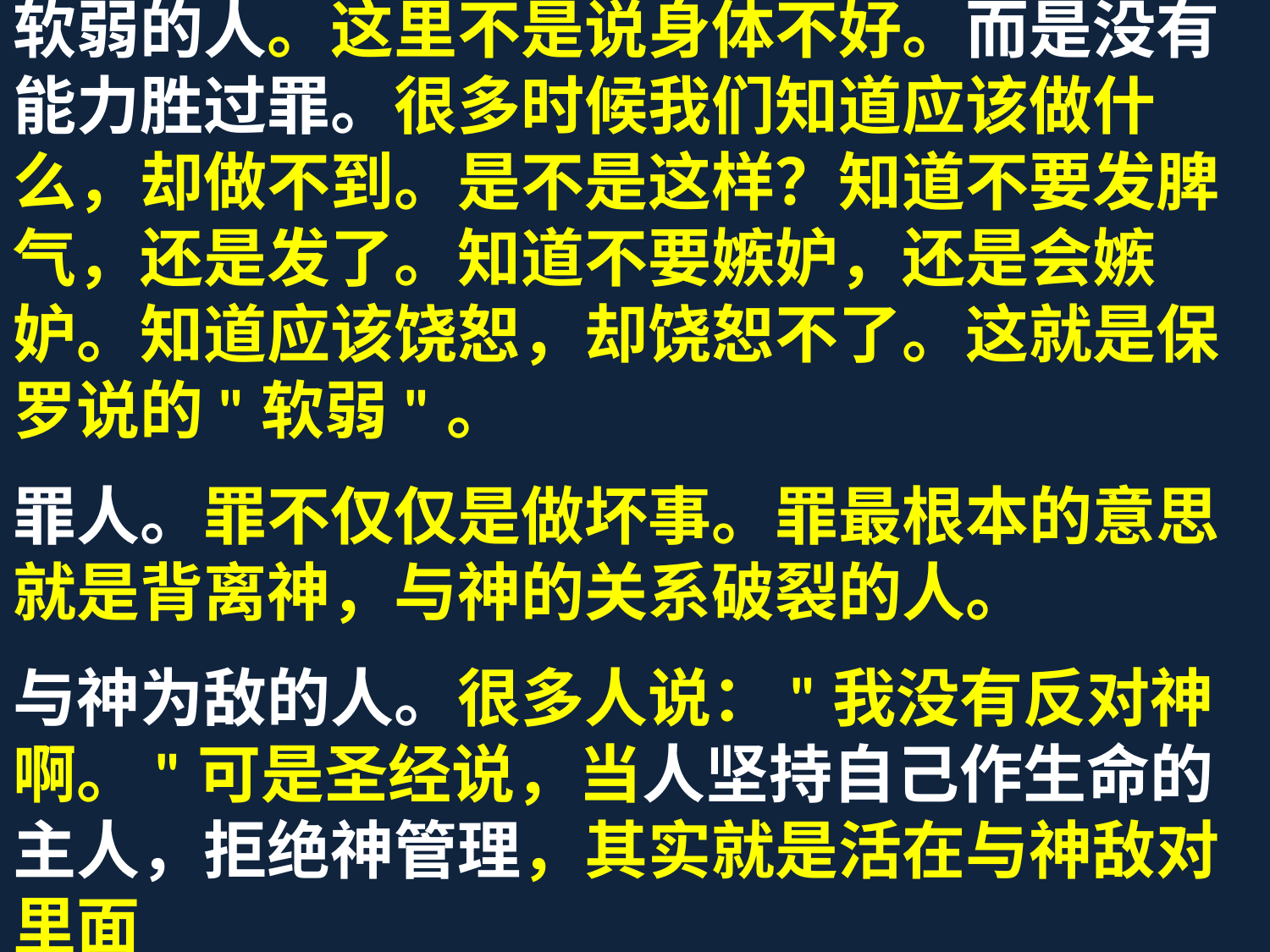

软弱的人。这里不是说身体不好。而是没有能力胜过罪。很多时候我们知道应该做什么，却做不到。是不是这样？知道不要发脾气，还是发了。知道不要嫉妒，还是会嫉妒。知道应该饶恕，却饶恕不了。这就是保罗说的"软弱"。

罪人。罪不仅仅是做坏事。罪最根本的意思就是背离神，与神的关系破裂的人。

与神为敌的人。很多人说："我没有反对神啊。"可是圣经说，当人坚持自己作生命的主人，拒绝神管理，其实就是活在与神敌对里面